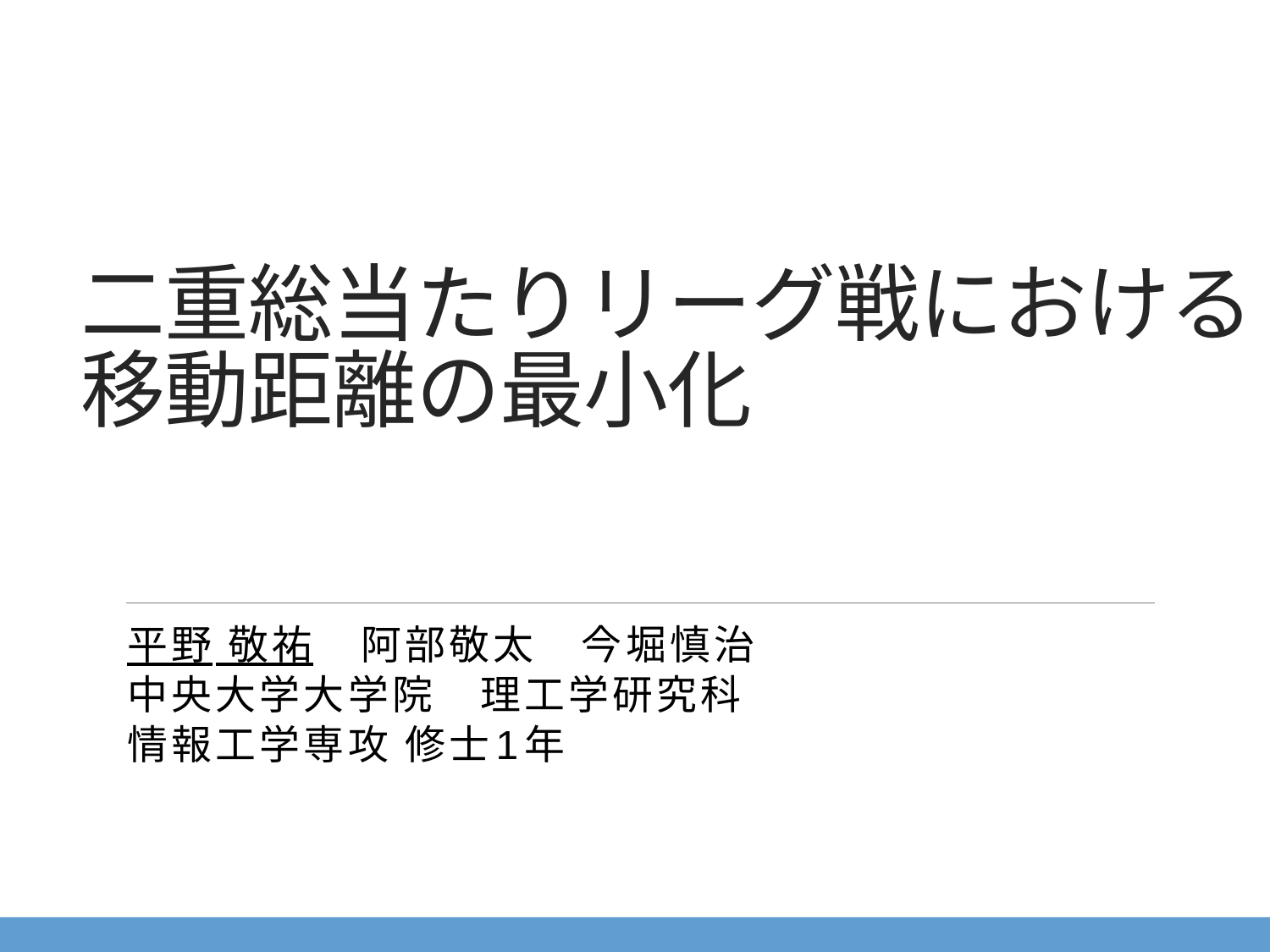

# 二重総当たりリーグ戦における 移動距離の最小化
平野 敬祐　阿部敬太　今堀慎治
中央大学大学院　理工学研究科
情報工学専攻 修士1年